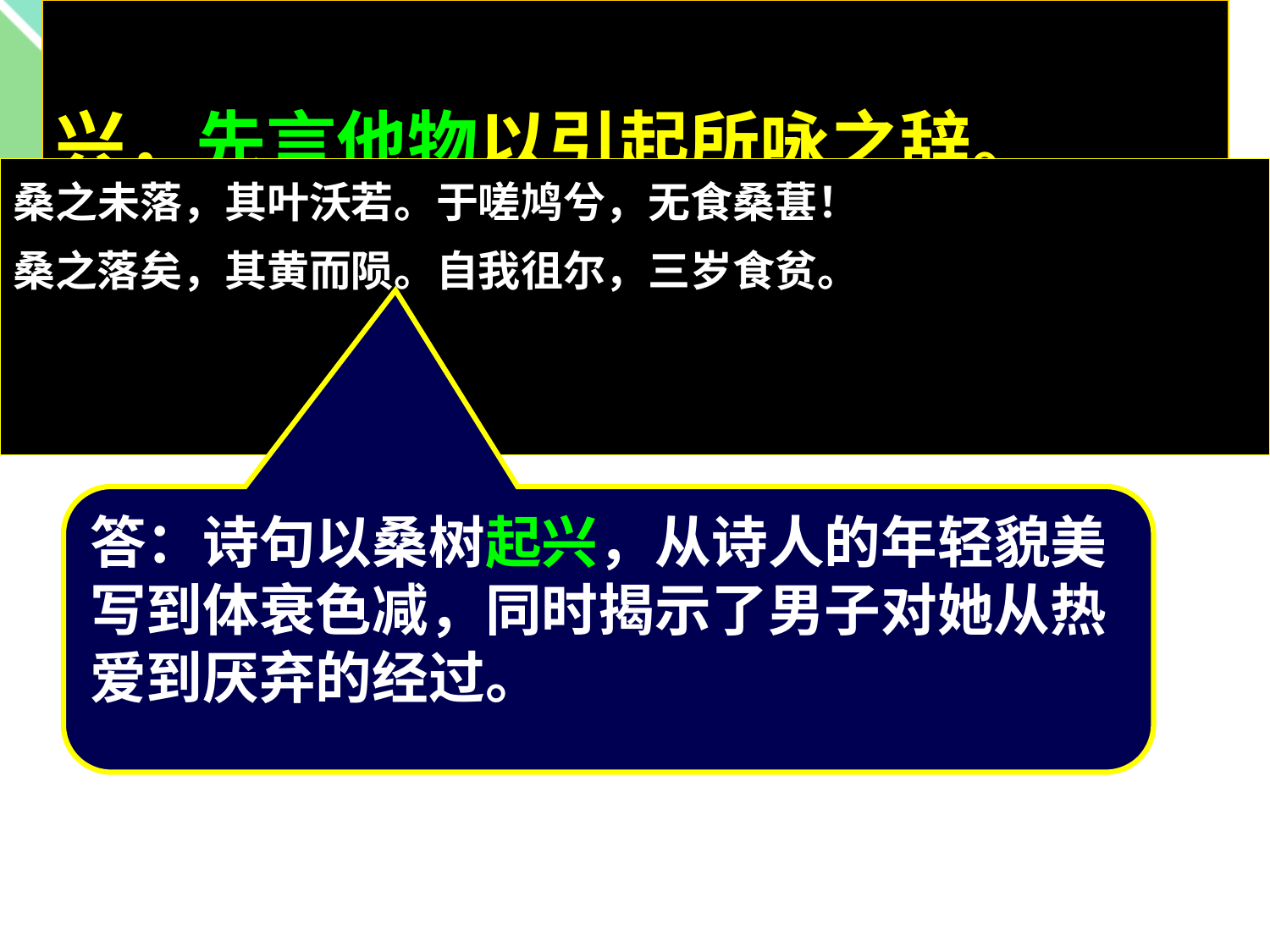

兴，先言他物以引起所咏之辞。
桑之未落，其叶沃若。于嗟鸠兮，无食桑葚！
桑之落矣，其黄而陨。自我徂尔，三岁食贫。
答：诗句以桑树起兴，从诗人的年轻貌美写到体衰色减，同时揭示了男子对她从热爱到厌弃的经过。